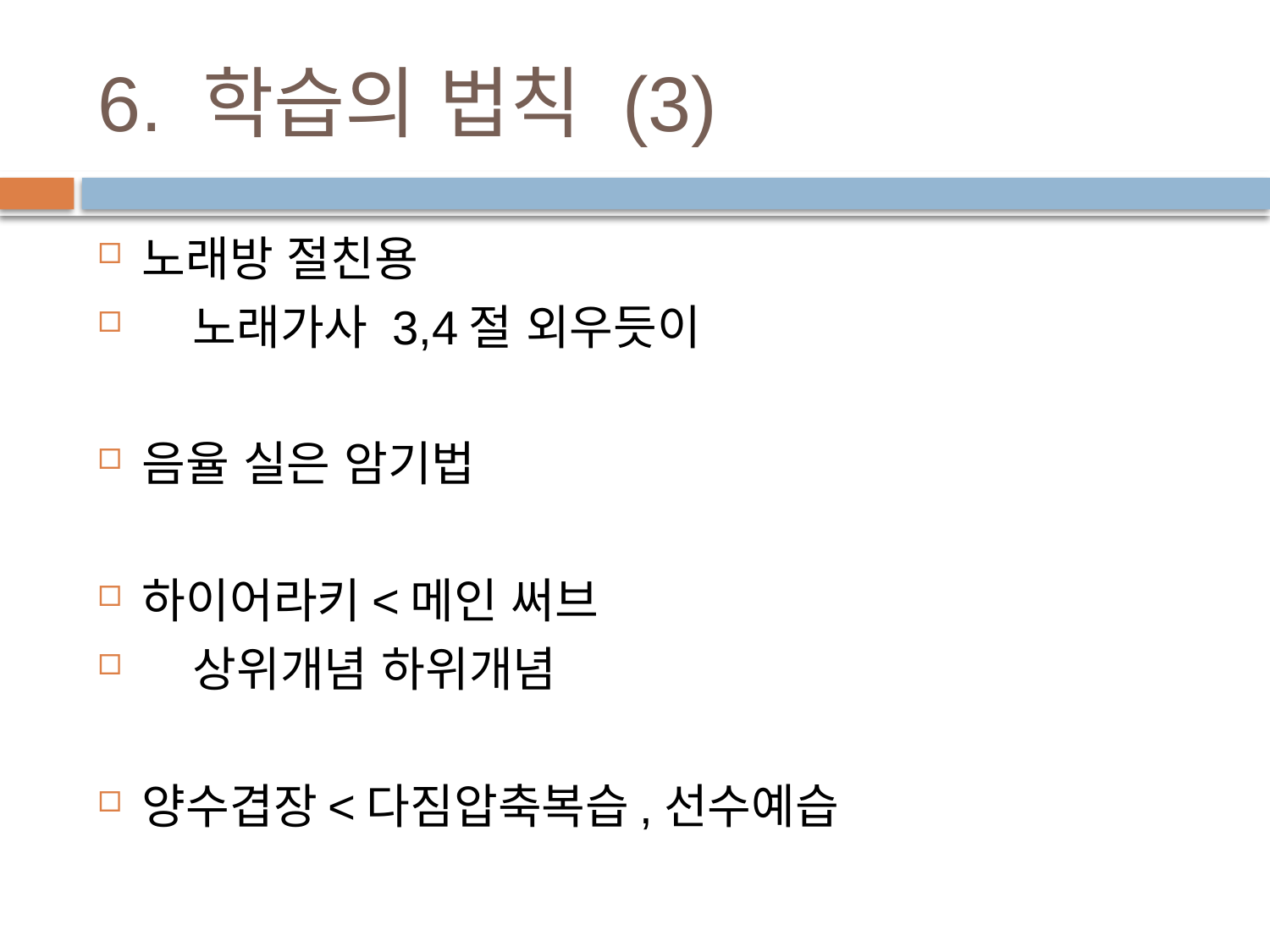

# 6. 학습의 법칙 (3)
노래방 절친용
   노래가사 3,4절 외우듯이

음율 실은 암기법

하이어라키<메인 써브
   상위개념 하위개념

양수겹장<다짐압축복습,선수예습